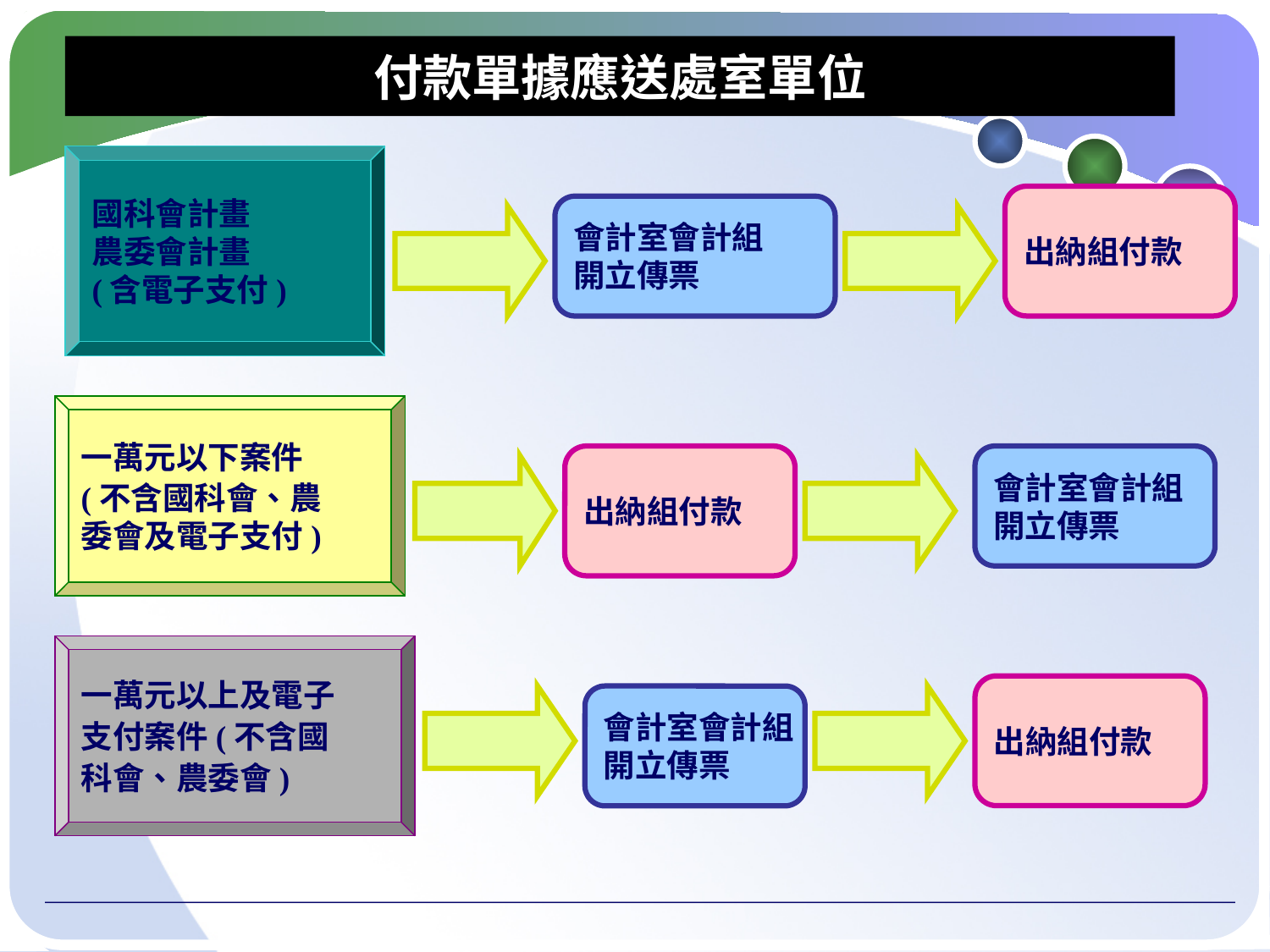

# 付款單據應送處室單位
國科會計畫
農委會計畫
(含電子支付)
出納組付款
會計室會計組
開立傳票

一萬元以下案件
(不含國科會、農
委會及電子支付)
出納組付款
會計室會計組
開立傳票

一萬元以上及電子
支付案件(不含國
科會、農委會)
出納組付款

會計室會計組
開立傳票